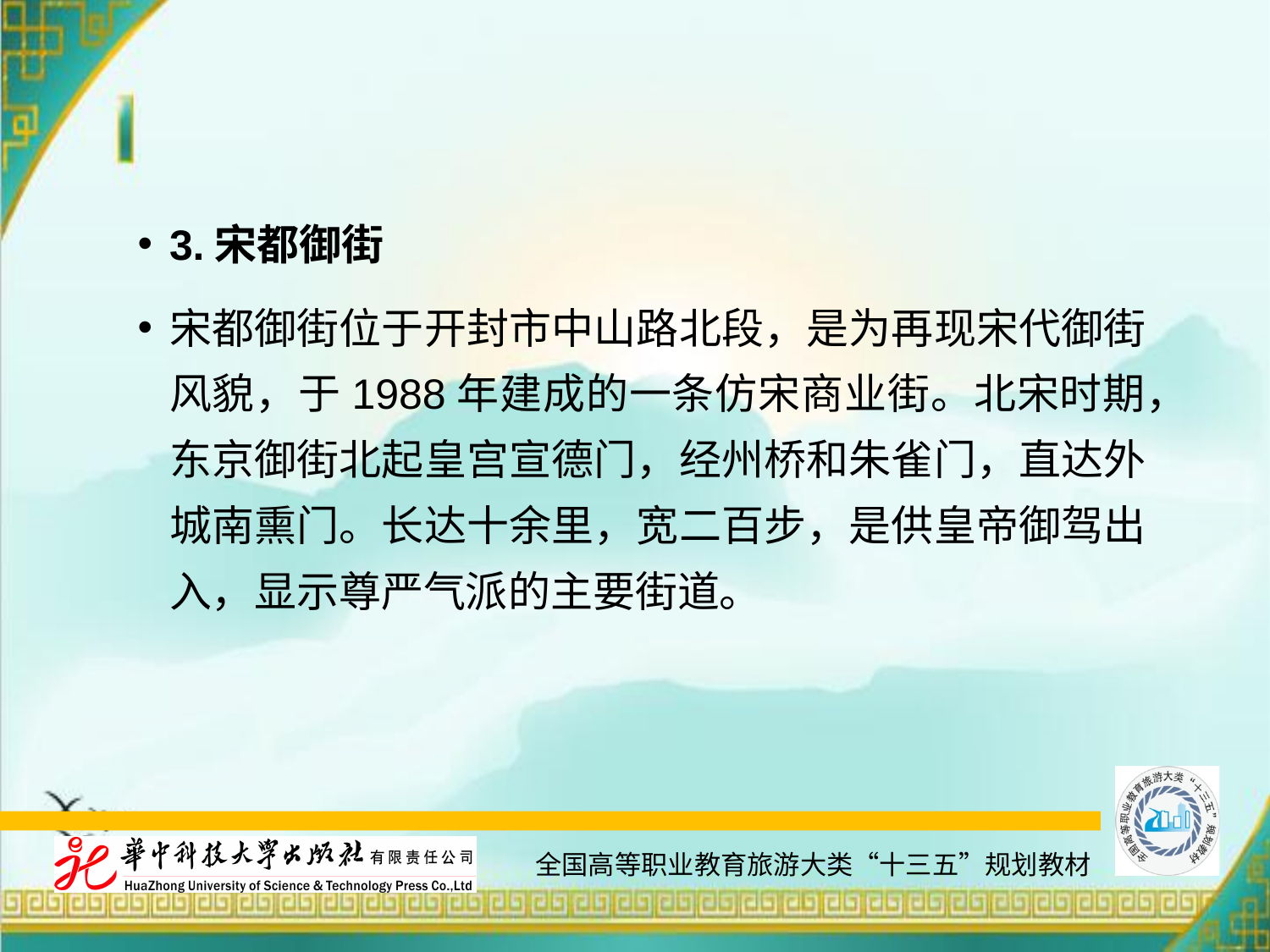

#
3.宋都御街
宋都御街位于开封市中山路北段，是为再现宋代御街风貌，于1988年建成的一条仿宋商业街。北宋时期，东京御街北起皇宫宣德门，经州桥和朱雀门，直达外城南熏门。长达十余里，宽二百步，是供皇帝御驾出入，显示尊严气派的主要街道。